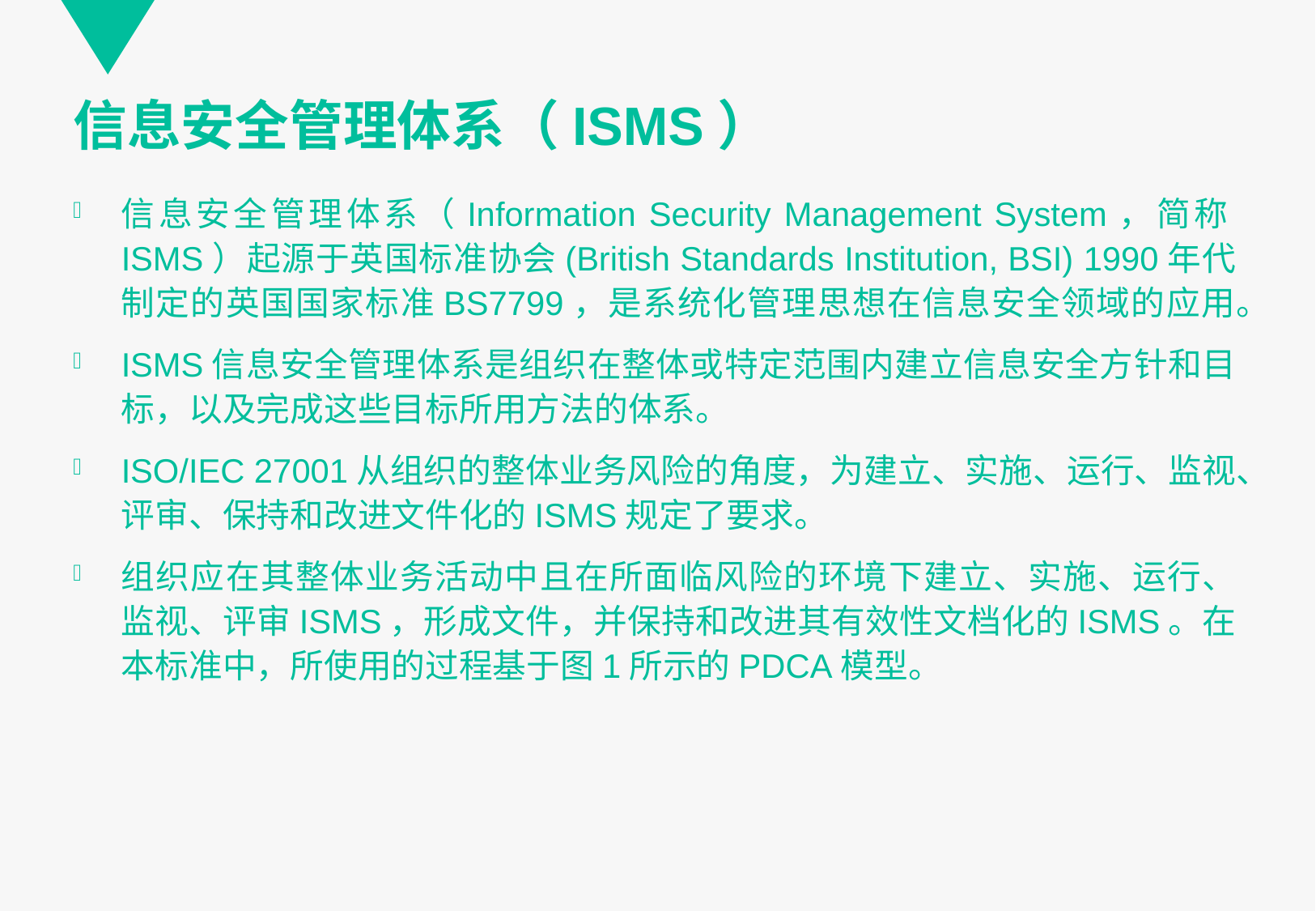

# 信息安全管理体系（ISMS）
信息安全管理体系（Information Security Management System，简称ISMS）起源于英国标准协会(British Standards Institution, BSI) 1990年代制定的英国国家标准BS7799，是系统化管理思想在信息安全领域的应用。
ISMS信息安全管理体系是组织在整体或特定范围内建立信息安全方针和目标，以及完成这些目标所用方法的体系。
ISO/IEC 27001从组织的整体业务风险的角度，为建立、实施、运行、监视、评审、保持和改进文件化的ISMS规定了要求。
组织应在其整体业务活动中且在所面临风险的环境下建立、实施、运行、监视、评审ISMS，形成文件，并保持和改进其有效性文档化的ISMS。在本标准中，所使用的过程基于图1所示的PDCA模型。